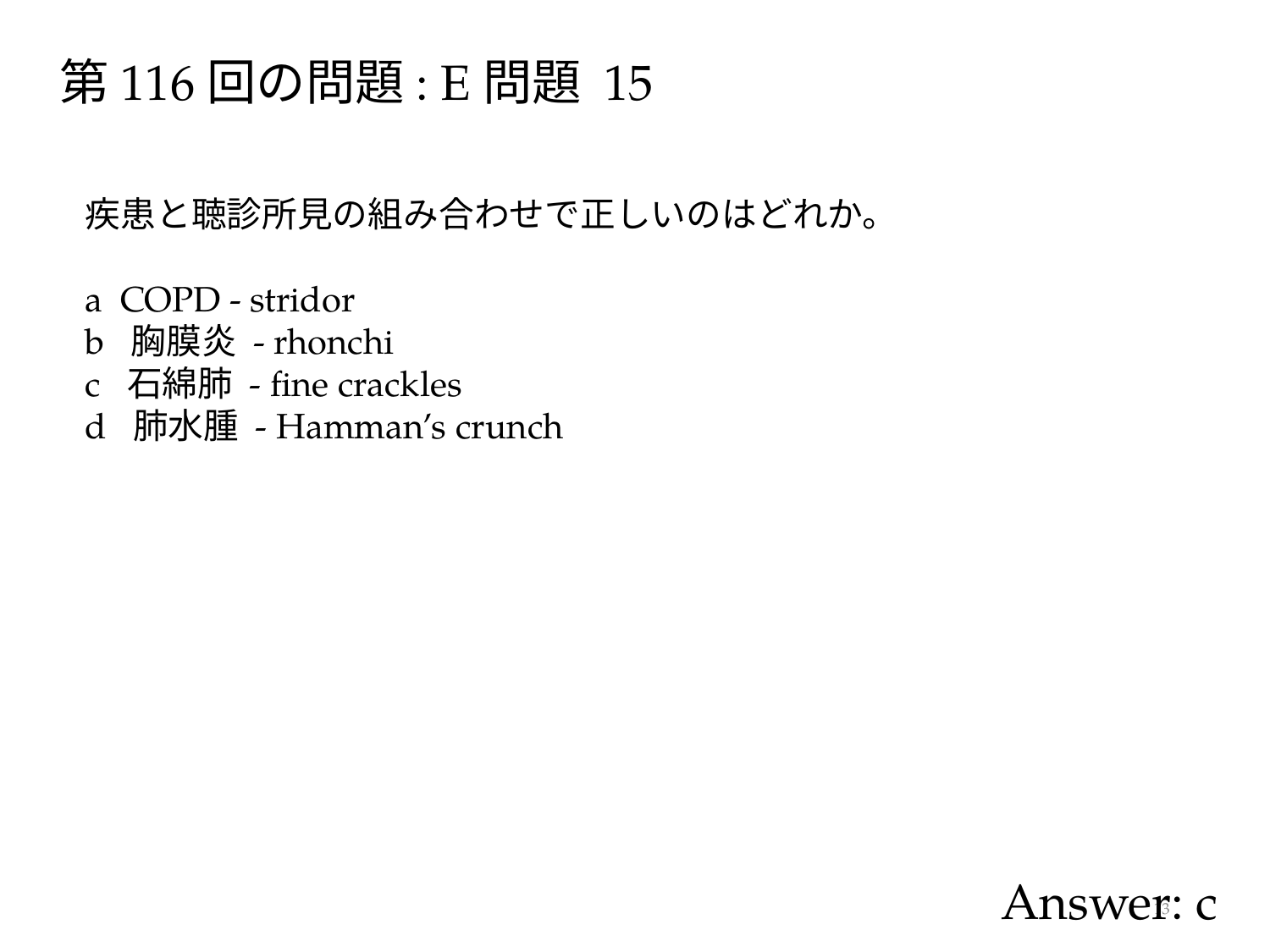

第116回の問題: E問題 15
疾患と聴診所見の組み合わせで正しいのはどれか。

a  COPD - stridor
b  胸膜炎 - rhonchi
c  石綿肺 - fine crackles
d  肺水腫 - Hamman’s crunch
Answer: c
13